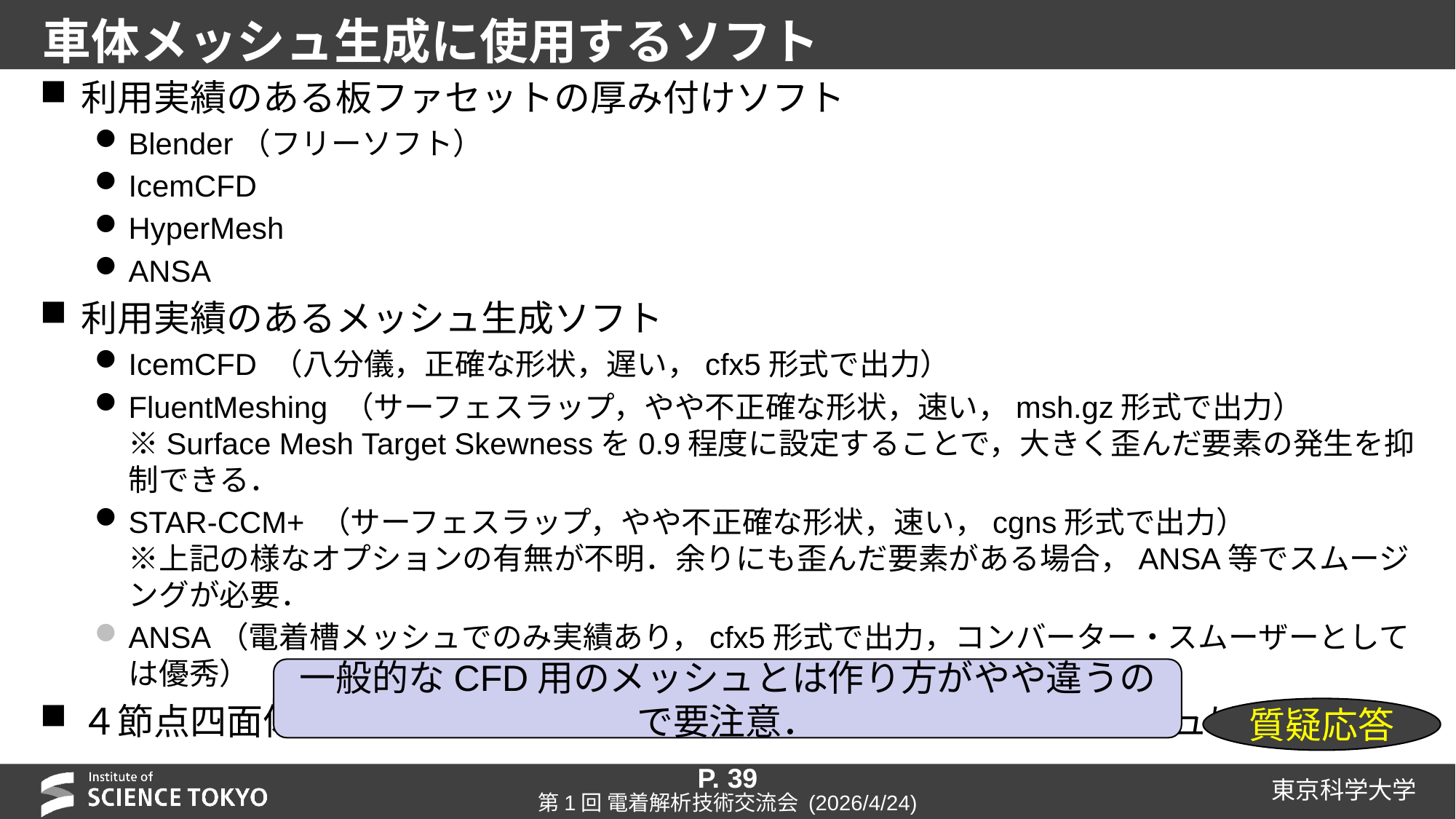

# 車体メッシュ生成に使用するソフト
利用実績のある板ファセットの厚み付けソフト
Blender（フリーソフト）
IcemCFD
HyperMesh
ANSA
利用実績のあるメッシュ生成ソフト
IcemCFD （八分儀，正確な形状，遅い，cfx5形式で出力）
FluentMeshing （サーフェスラップ，やや不正確な形状，速い，msh.gz形式で出力）
※Surface Mesh Target Skewnessを0.9程度に設定することで，大きく歪んだ要素の発生を抑制できる．
STAR-CCM+ （サーフェスラップ，やや不正確な形状，速い，cgns形式で出力）
※上記の様なオプションの有無が不明．余りにも歪んだ要素がある場合，ANSA等でスムージングが必要．
ANSA（電着槽メッシュでのみ実績あり，cfx5形式で出力，コンバーター・スムーザーとしては優秀）
４節点四面体要素のみを使用．他の要素は全てNG．境界層メッシュは不要．

一般的なCFD用のメッシュとは作り方がやや違うので要注意．
質疑応答
P. 39